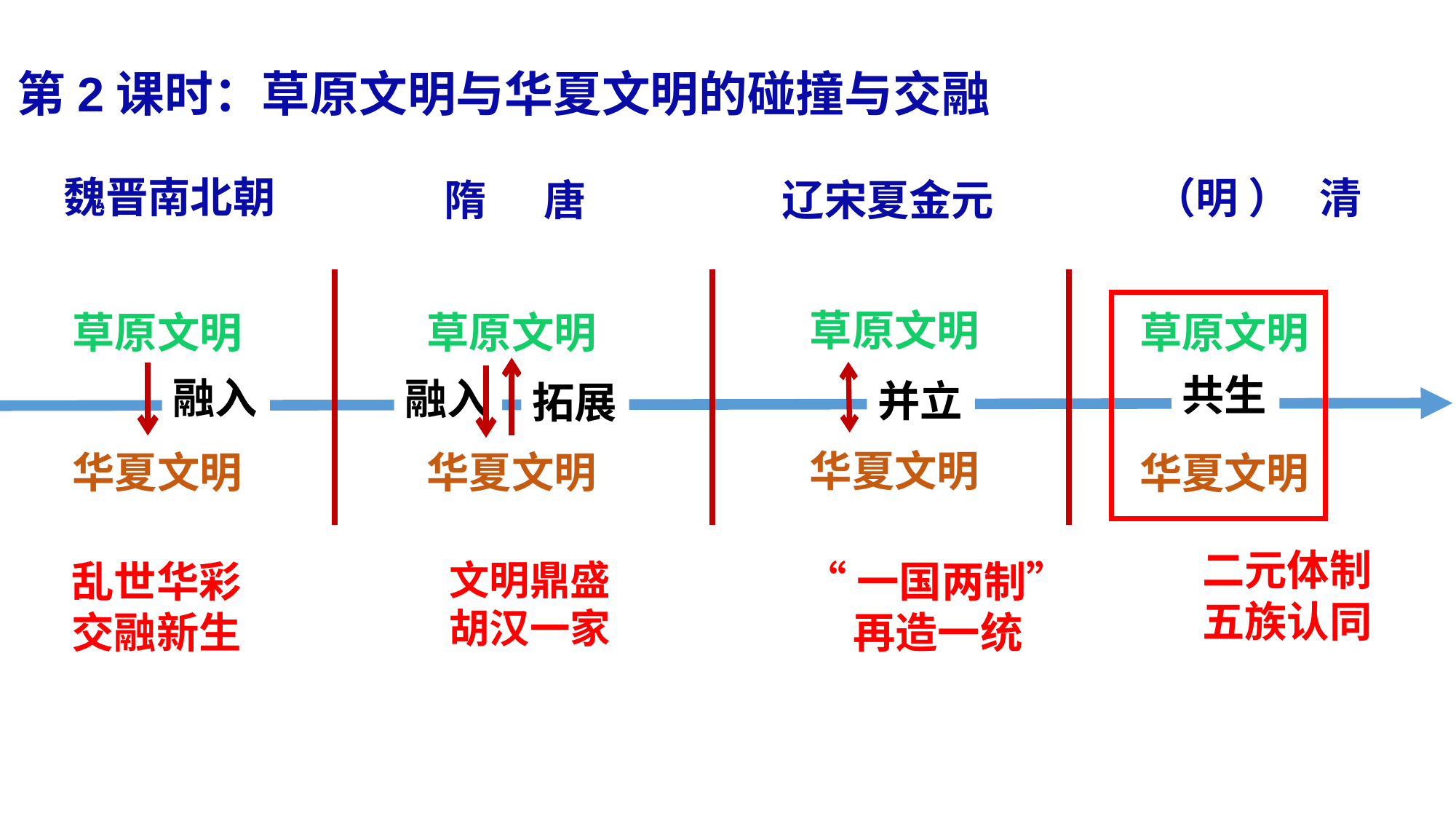

第2课时：草原文明与华夏文明的碰撞与交融
魏晋南北朝
（明 ）   清
隋      唐
辽宋夏金元

草原文明
华夏文明
草原文明
华夏文明
草原文明
华夏文明
草原文明
华夏文明
共生
融入
融入
并立
拓展
二元体制
五族认同
乱世华彩
交融新生
文明鼎盛胡汉一家
“一国两制”
    再造一统